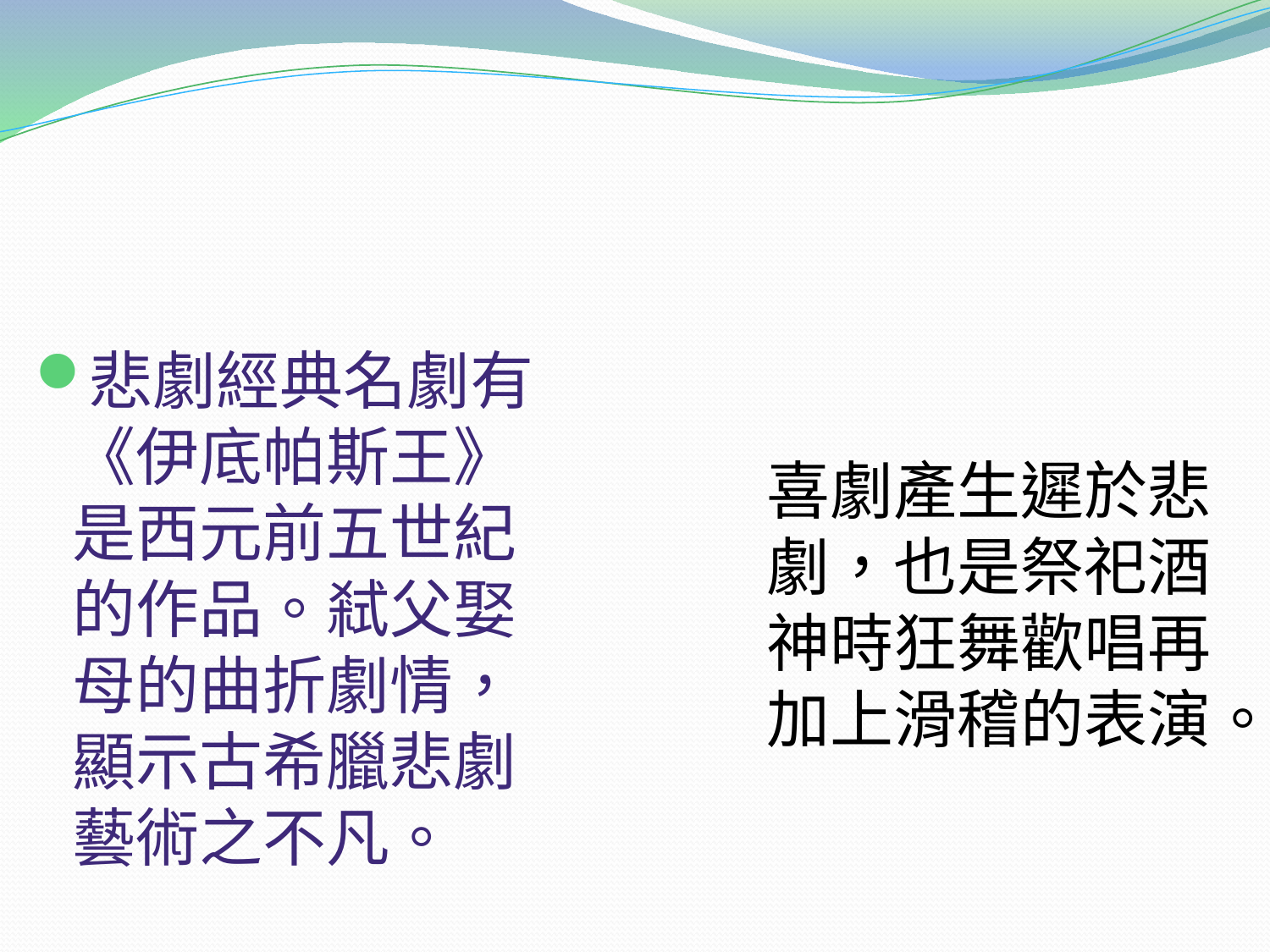

#

悲劇經典名劇有《伊底帕斯王》是西元前五世紀的作品。弒父娶母的曲折劇情，顯示古希臘悲劇藝術之不凡。

喜劇產生遲於悲劇，也是祭祀酒神時狂舞歡唱再加上滑稽的表演。